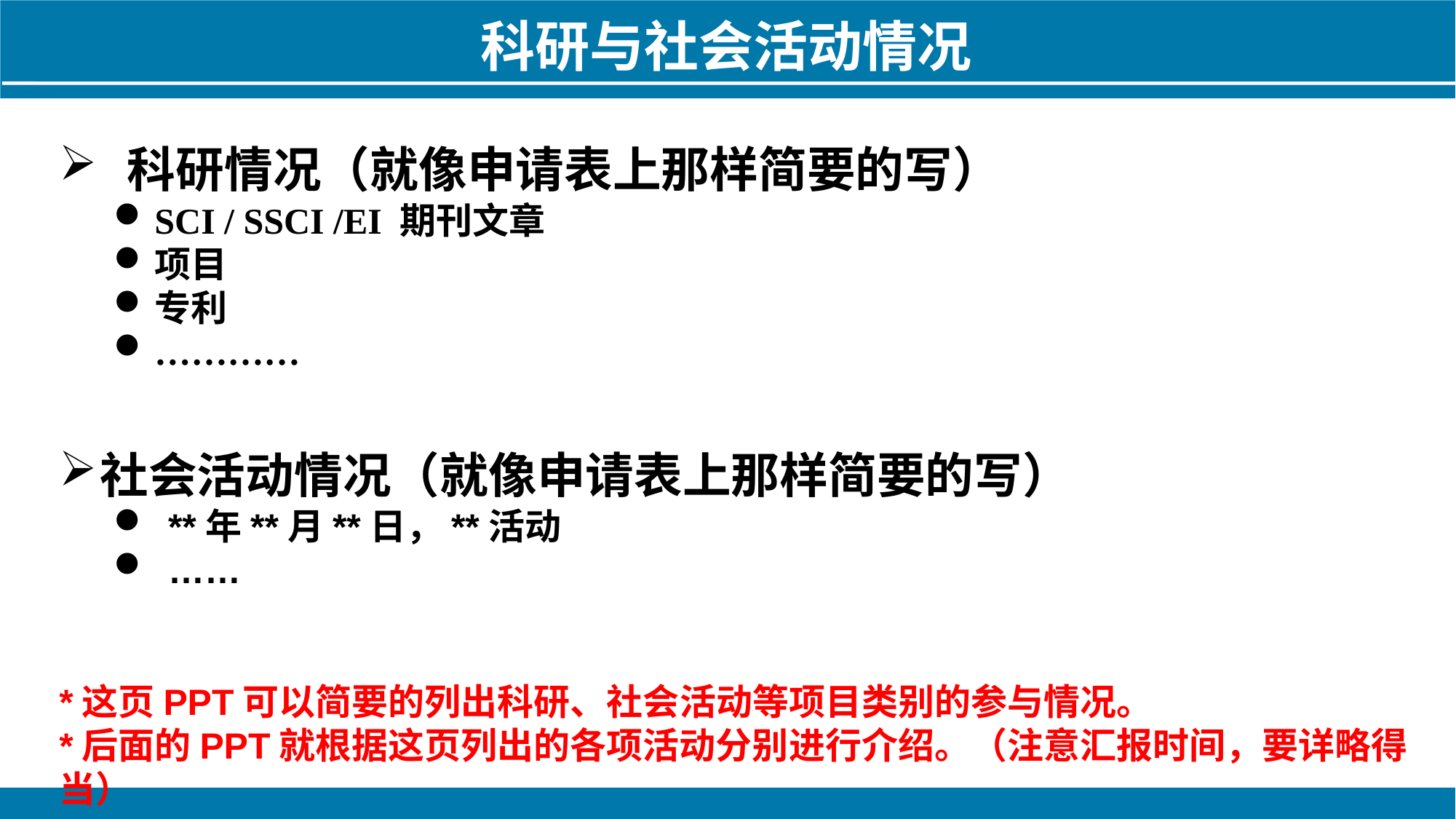

科研与社会活动情况

科研情况（就像申请表上那样简要的写）
SCI / SSCI /EI 期刊文章
项目
专利
…………

社会活动情况（就像申请表上那样简要的写）
**年**月**日，**活动
……
*这页PPT可以简要的列出科研、社会活动等项目类别的参与情况。
*后面的PPT就根据这页列出的各项活动分别进行介绍。（注意汇报时间，要详略得当）